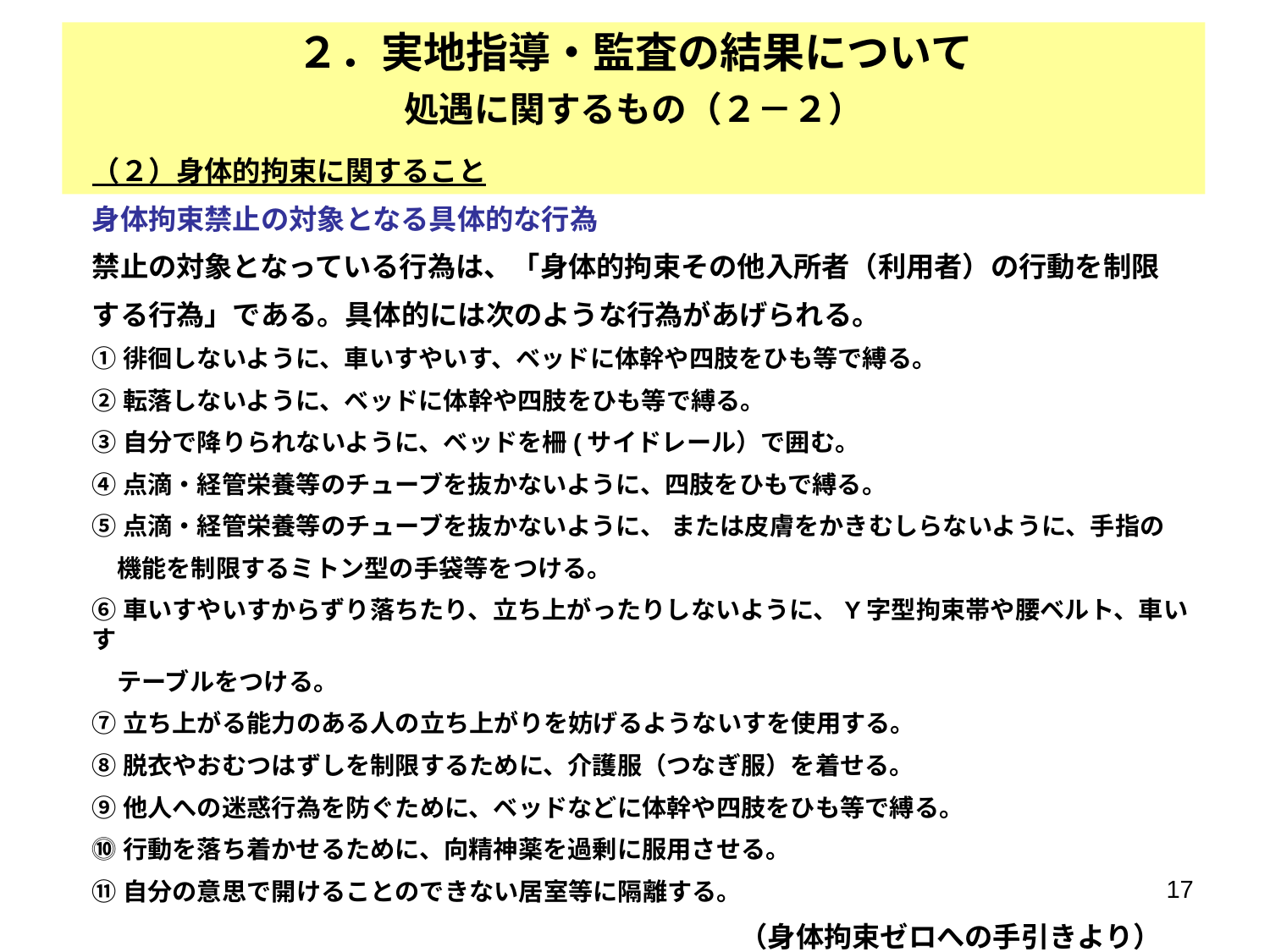

２．実地指導・監査の結果について
# 処遇に関するもの（２－２）
（２）身体的拘束に関すること
身体拘束禁止の対象となる具体的な行為
禁止の対象となっている行為は、「身体的拘束その他入所者（利用者）の行動を制限
する行為」である。具体的には次のような行為があげられる。
①徘徊しないように、車いすやいす、ベッドに体幹や四肢をひも等で縛る。
②転落しないように、ベッドに体幹や四肢をひも等で縛る。
③自分で降りられないように、ベッドを柵(サイドレール）で囲む。
④点滴・経管栄養等のチューブを抜かないように、四肢をひもで縛る。
⑤点滴・経管栄養等のチューブを抜かないように、 または皮膚をかきむしらないように、手指の
　機能を制限するミトン型の手袋等をつける。
⑥車いすやいすからずり落ちたり、立ち上がったりしないように、Y字型拘束帯や腰ベルト、車いす
　テーブルをつける。
⑦立ち上がる能力のある人の立ち上がりを妨げるようないすを使用する。
⑧脱衣やおむつはずしを制限するために、介護服（つなぎ服）を着せる。
⑨他人への迷惑行為を防ぐために、ベッドなどに体幹や四肢をひも等で縛る。
⓾行動を落ち着かせるために、向精神薬を過剰に服用させる。
⑪自分の意思で開けることのできない居室等に隔離する。
　　　　　　　　　　　　　　　　　　　　　　　（身体拘束ゼロへの手引きより）
17